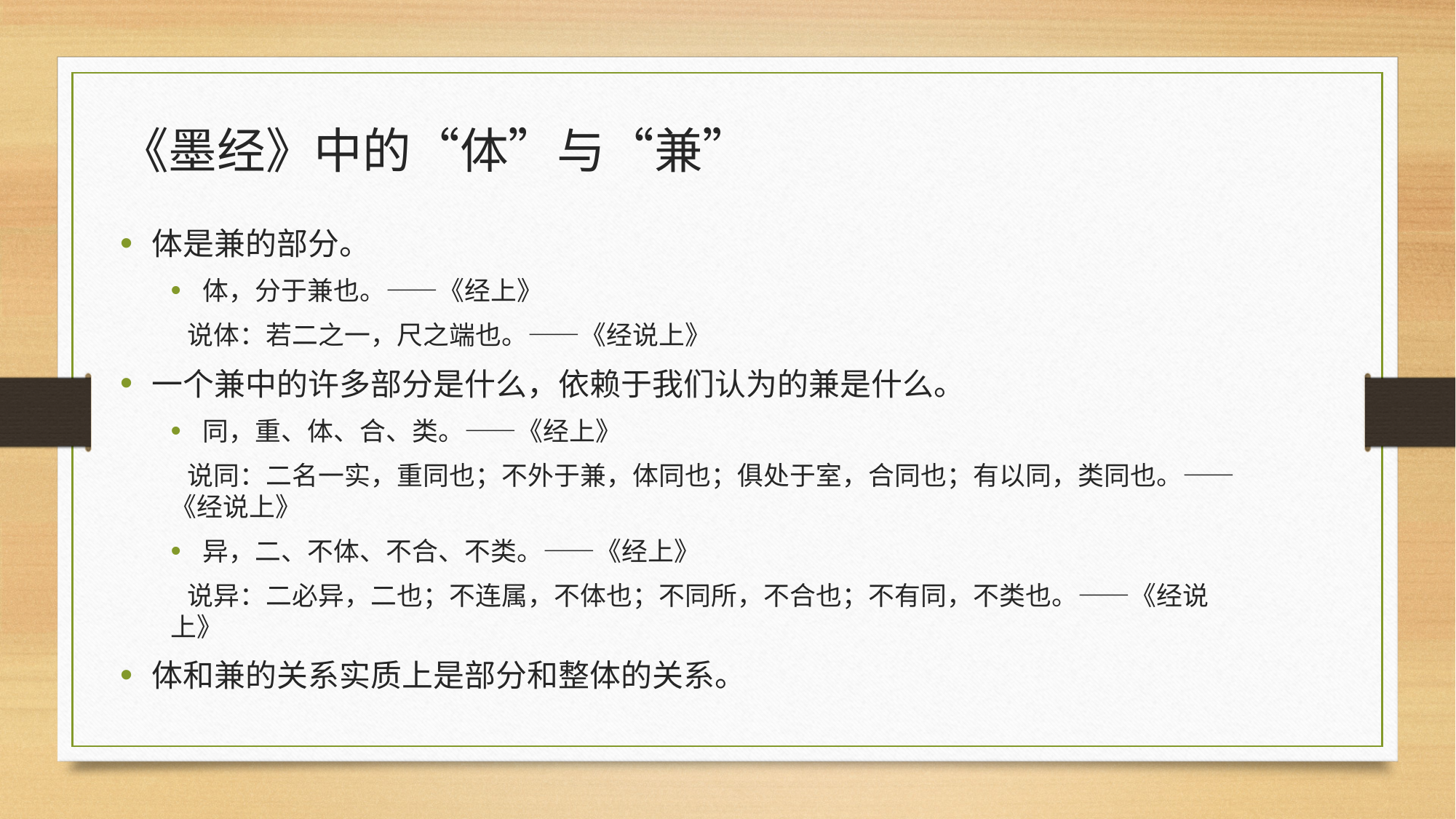

《墨经》中的“体”与“兼”
体是兼的部分。
体，分于兼也。——《经上》
  说体：若二之一，尺之端也。——《经说上》
一个兼中的许多部分是什么，依赖于我们认为的兼是什么。
同，重、体、合、类。——《经上》
  说同：二名一实，重同也；不外于兼，体同也；俱处于室，合同也；有以同，类同也。——《经说上》
异，二、不体、不合、不类。——《经上》
  说异：二必异，二也；不连属，不体也；不同所，不合也；不有同，不类也。——《经说上》
体和兼的关系实质上是部分和整体的关系。